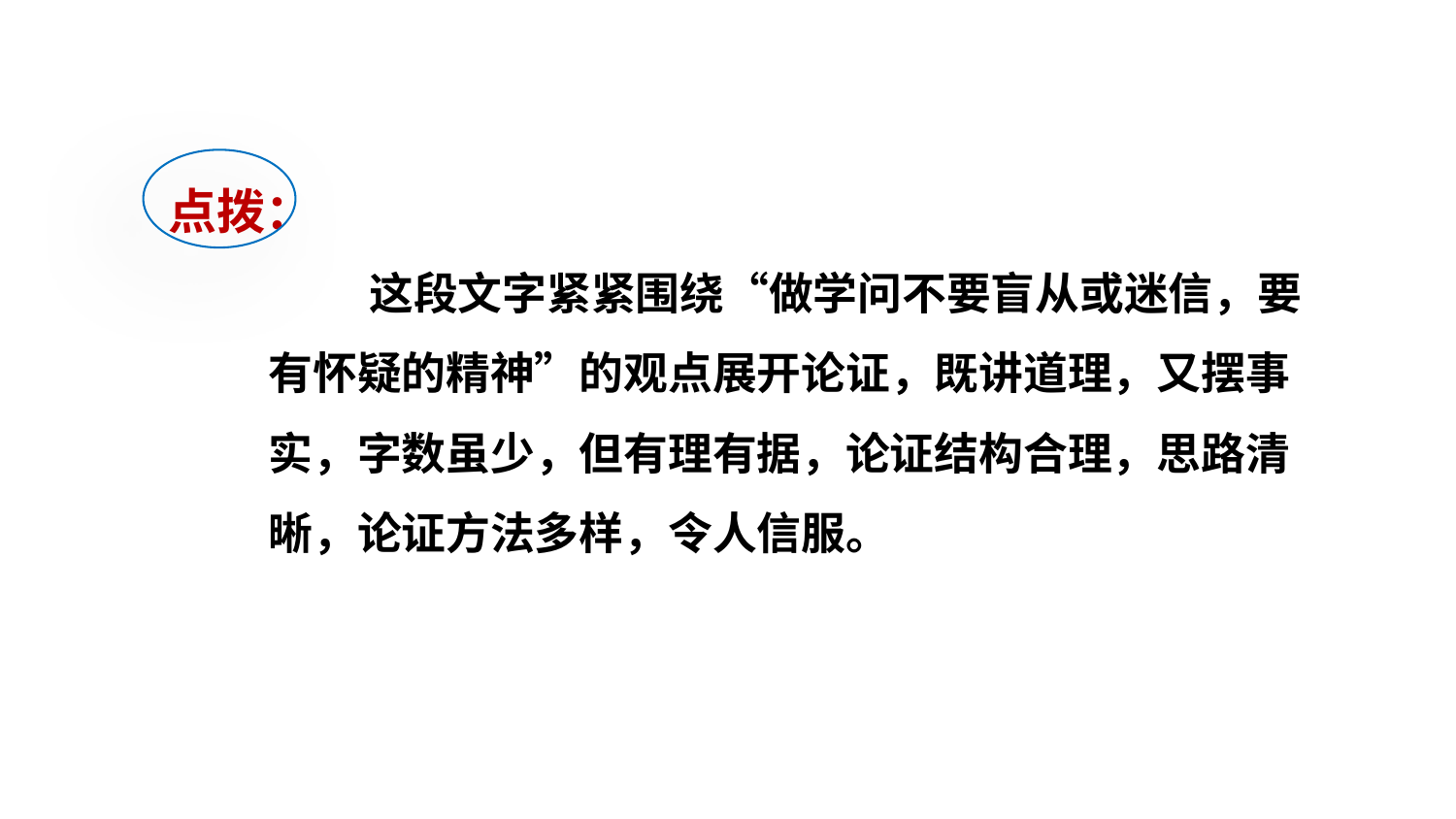

写作实践
点拨：
这段文字紧紧围绕“做学问不要盲从或迷信，要有怀疑的精神”的观点展开论证，既讲道理，又摆事实，字数虽少，但有理有据，论证结构合理，思路清晰，论证方法多样，令人信服。